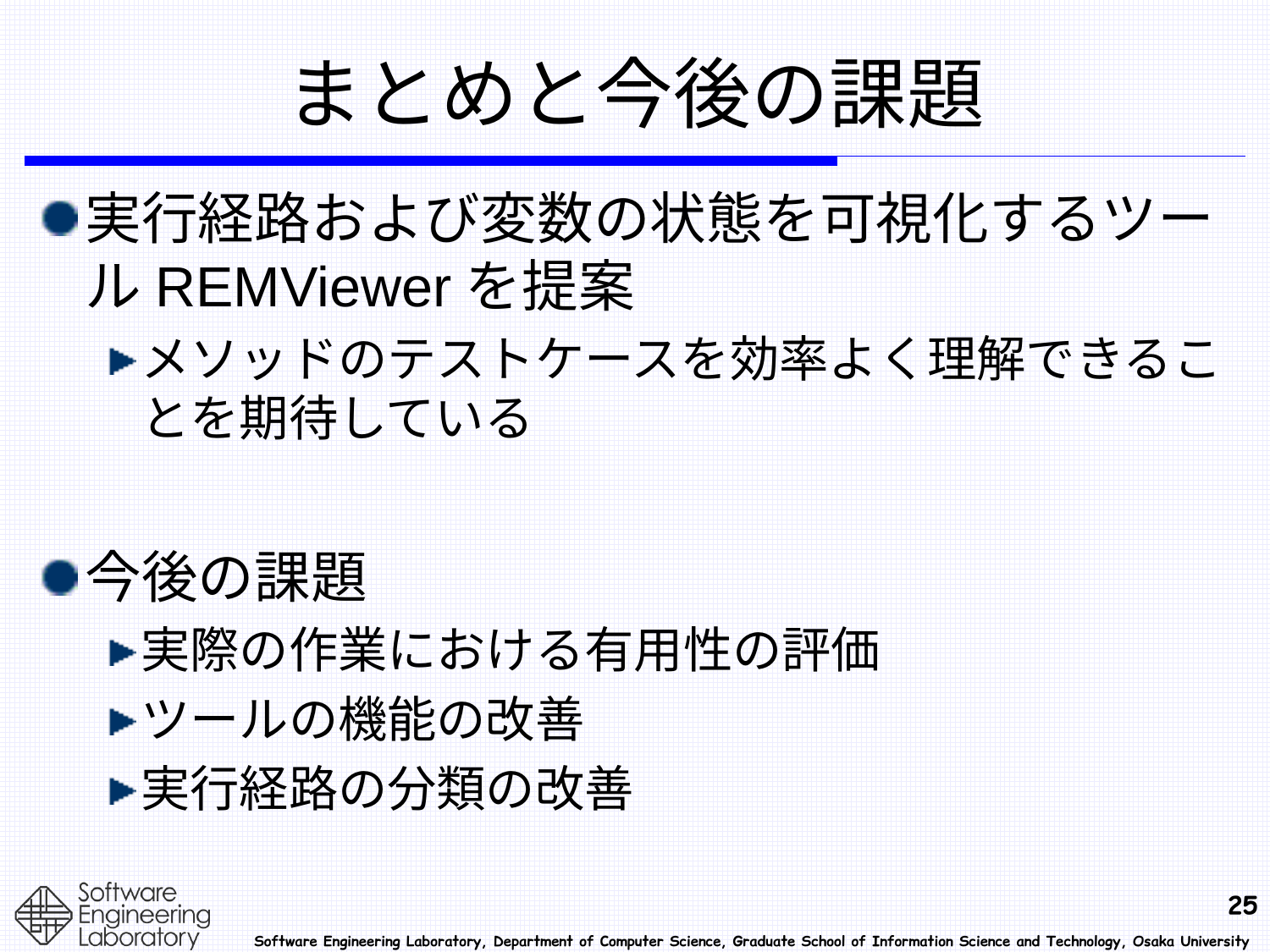

# まとめと今後の課題
実行経路および変数の状態を可視化するツールREMViewerを提案
メソッドのテストケースを効率よく理解できることを期待している

今後の課題
実際の作業における有用性の評価
ツールの機能の改善
実行経路の分類の改善